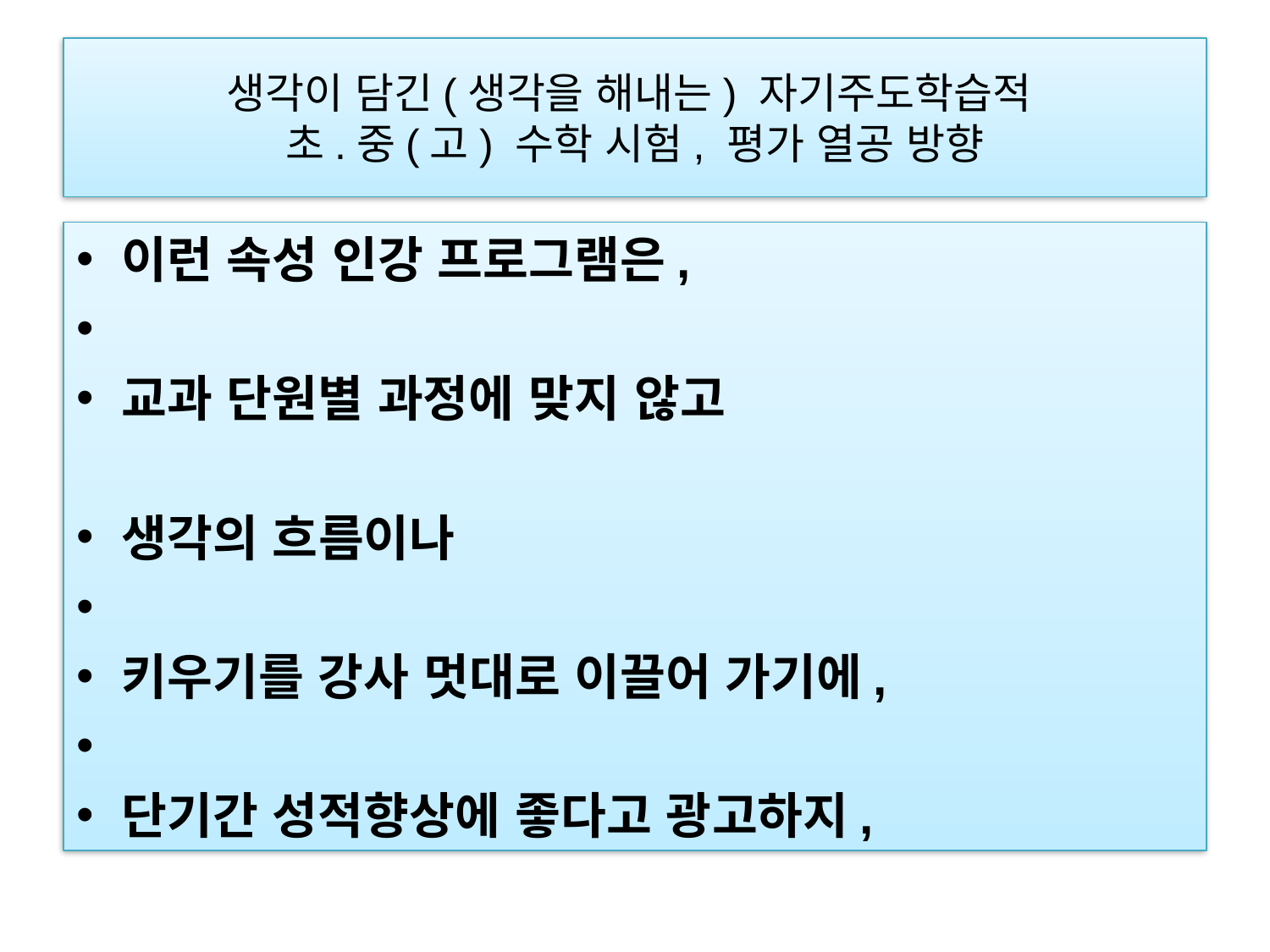

# 생각이 담긴(생각을 해내는) 자기주도학습적 초.중(고) 수학 시험, 평가 열공 방향
이런 속성 인강 프로그램은,

교과 단원별 과정에 맞지 않고

생각의 흐름이나

키우기를 강사 멋대로 이끌어 가기에,

단기간 성적향상에 좋다고 광고하지,